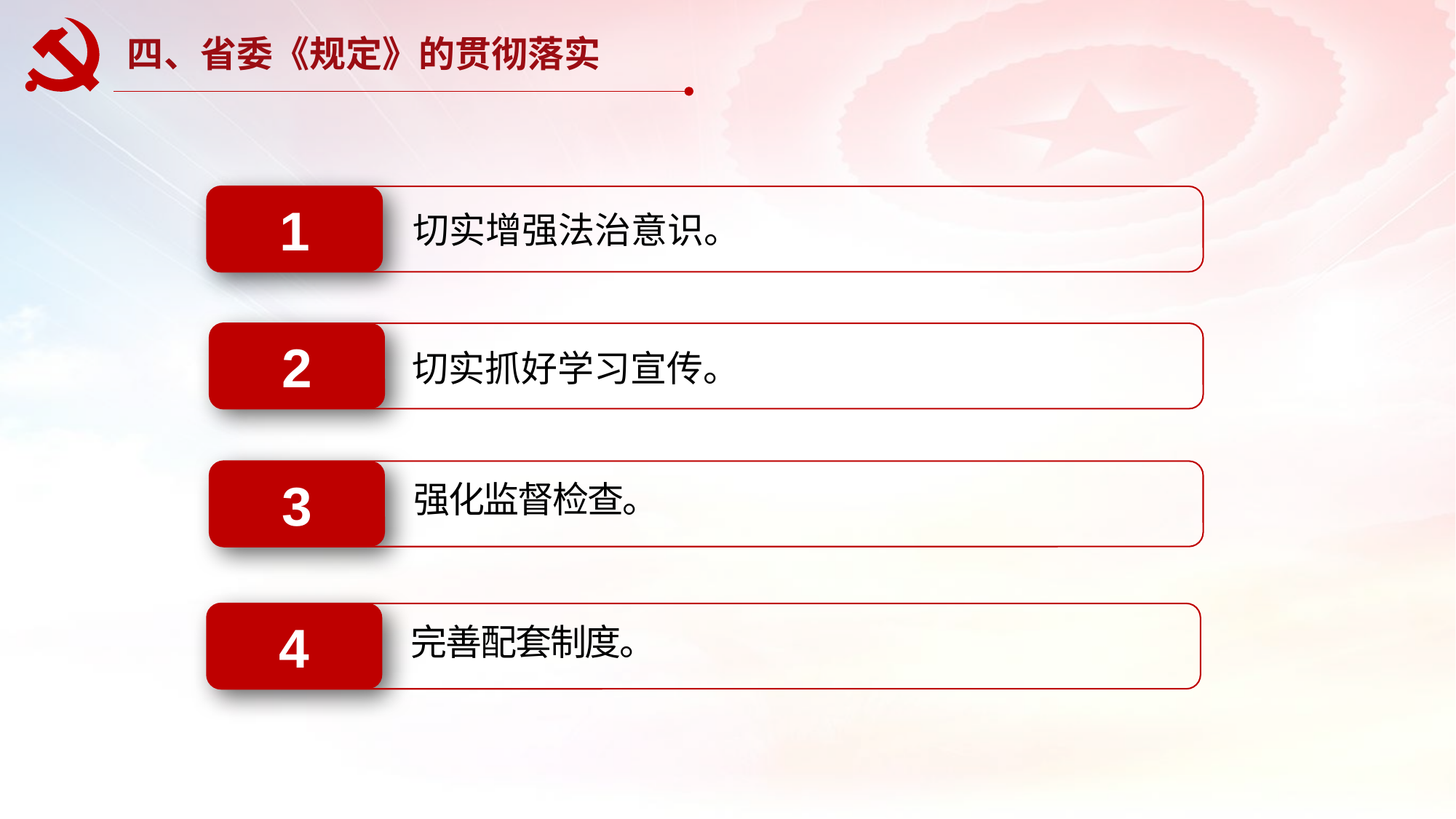

四、省委《规定》的贯彻落实
1

切实增强法治意识。
2

切实抓好学习宣传。
3

强化监督检查。
4

完善配套制度。